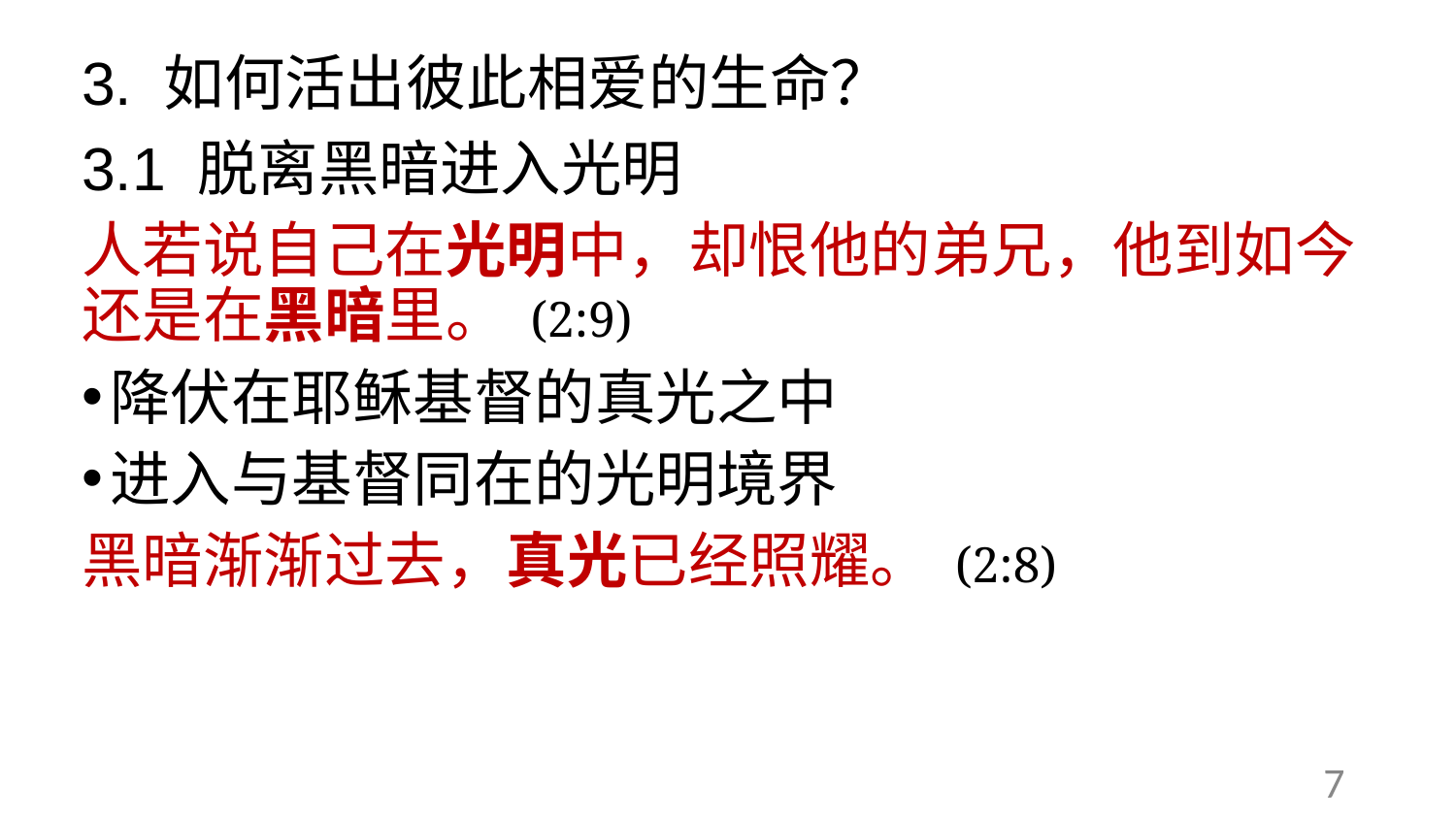

# 3. 如何活出彼此相爱的生命？
3.1 脱离黑暗进入光明
人若说自己在光明中，却恨他的弟兄，他到如今还是在黑暗里。 (2:9)
降伏在耶稣基督的真光之中
进入与基督同在的光明境界
黑暗渐渐过去，真光已经照耀。 (2:8)
7